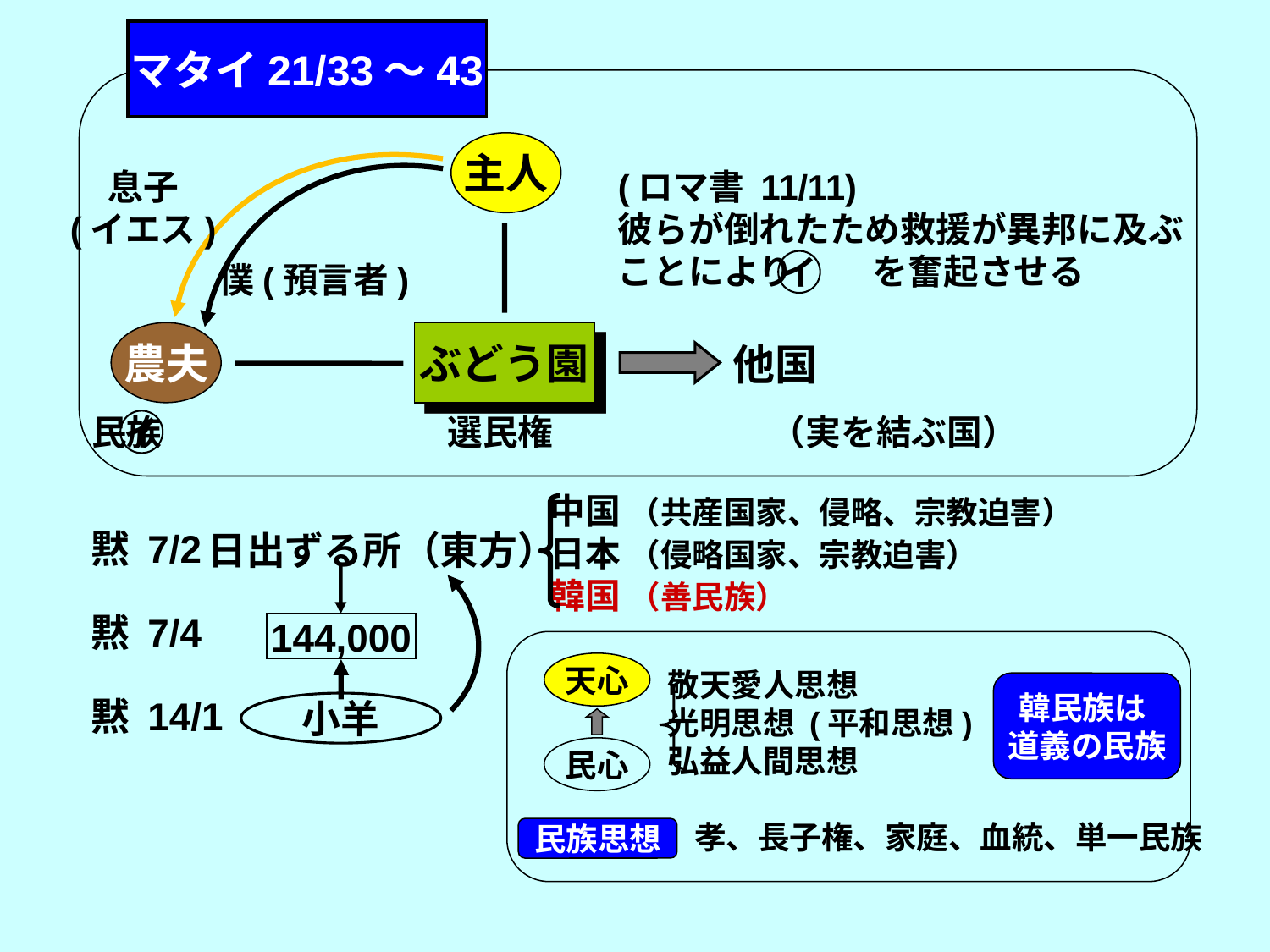

マタイ21/33～43

主人

息子
(イエス)
(ロマ書 11/11)
彼らが倒れたため救援が異邦に及ぶ
ことにより　　 を奮起させる

イ
僕(預言者)
農夫
ぶどう園
他国

民族　　　　　　　　　     選民権　　　　　     （実を結ぶ国）
イ
中国 （共産国家、侵略、宗教迫害）
日本 （侵略国家、宗教迫害）
韓国 （善民族）

日出ずる所（東方）
黙 7/2

黙 7/4

黙 14/1

144,000

天心

敬天愛人思想
光明思想 (平和思想)
弘益人間思想

: 孝、長子権、家庭、血統、単一民族
韓民族は
道義の民族

小羊

民心
民族思想